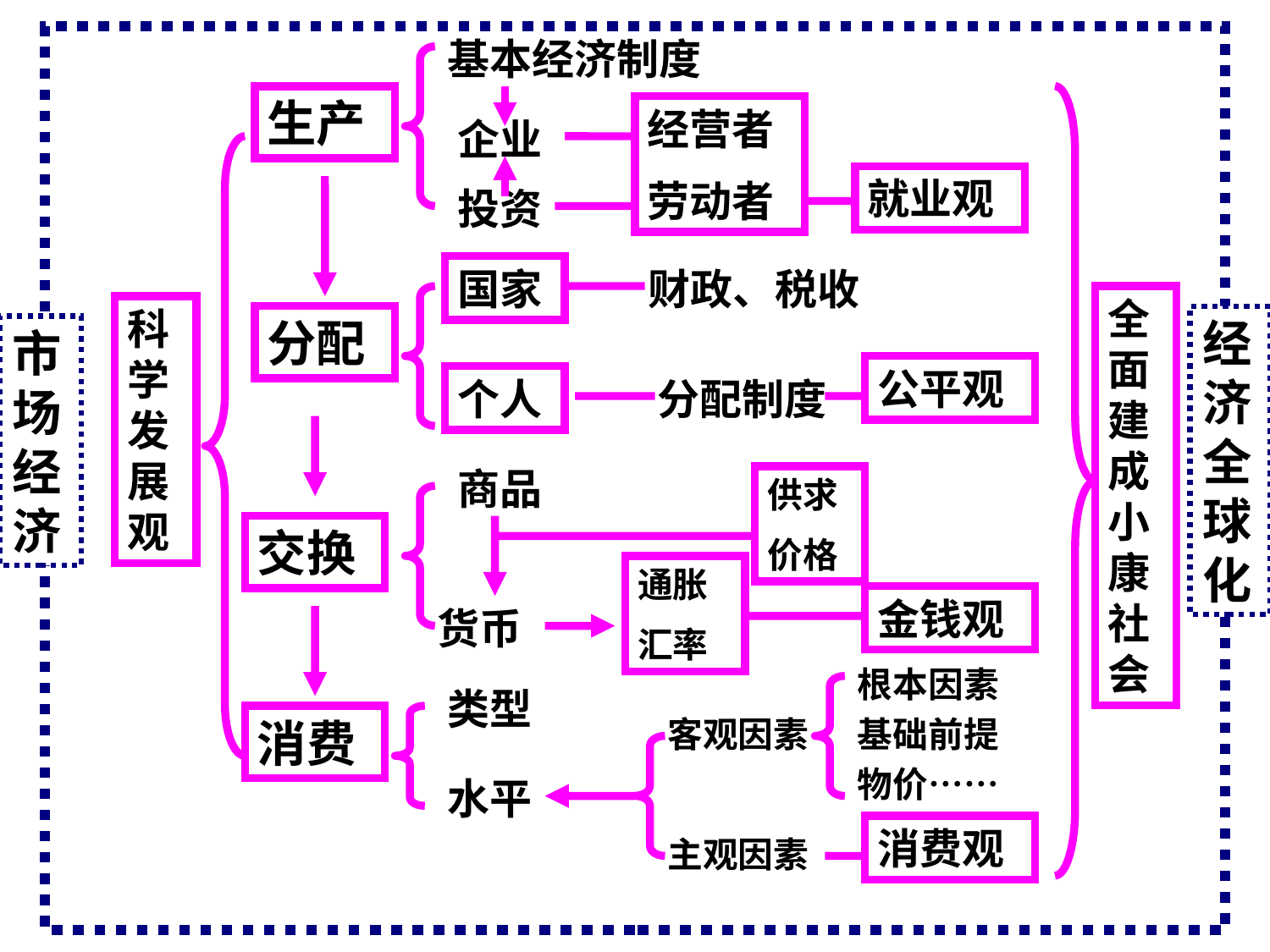

基本经济制度

生产

经营者
劳动者
企业

就业观

投资

国家
财政、税收

全面建成小康社会
科学发展观
分配
经济全球化
市场经济
公平观
个人
分配制度

商品
供求
价格

交换

通胀
汇率
金钱观
货币

根本因素
类型

消费

客观因素
基础前提

物价……
水平

消费观
主观因素